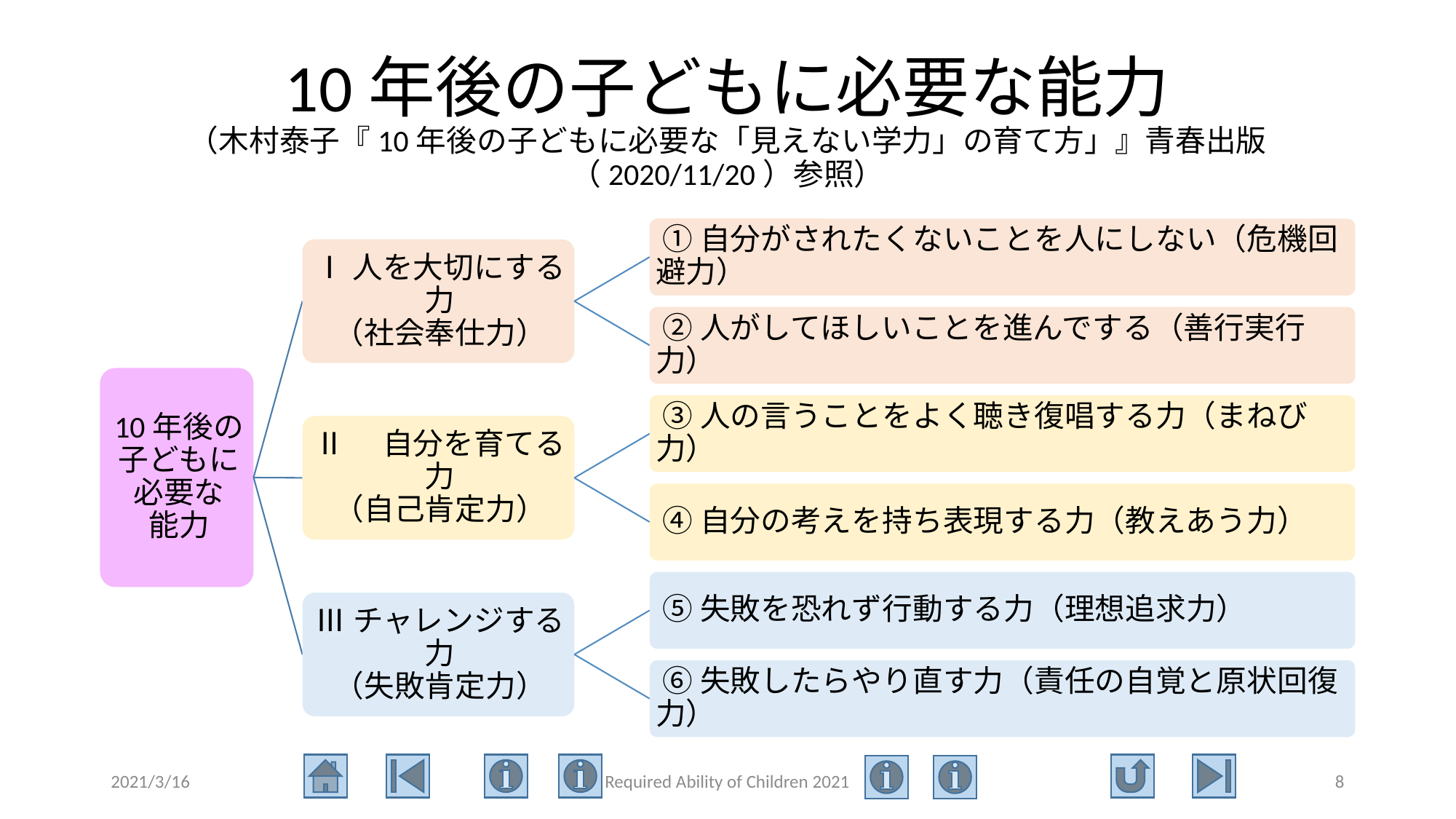

# 10年後の子どもに必要な能力 （木村泰子『10年後の子どもに必要な「見えない学力」の育て方」』青春出版（2020/11/20）参照）
10年後の
子どもに
必要な
能力

Ⅰ人を大切にする力
（社会奉仕力）

 ①自分がされたくないことを人にしない（危機回避力）

 ②人がしてほしいことを進んでする（善行実行力）

Ⅱ　自分を育てる力
（自己肯定力）

 ③人の言うことをよく聴き復唱する力（まねび力）

 ④自分の考えを持ち表現する力（教えあう力）

Ⅲチャレンジする力
（失敗肯定力）

 ⑤失敗を恐れず行動する力（理想追求力）

 ⑥失敗したらやり直す力（責任の自覚と原状回復力）
2021/3/16
Required Ability of Children 2021
8